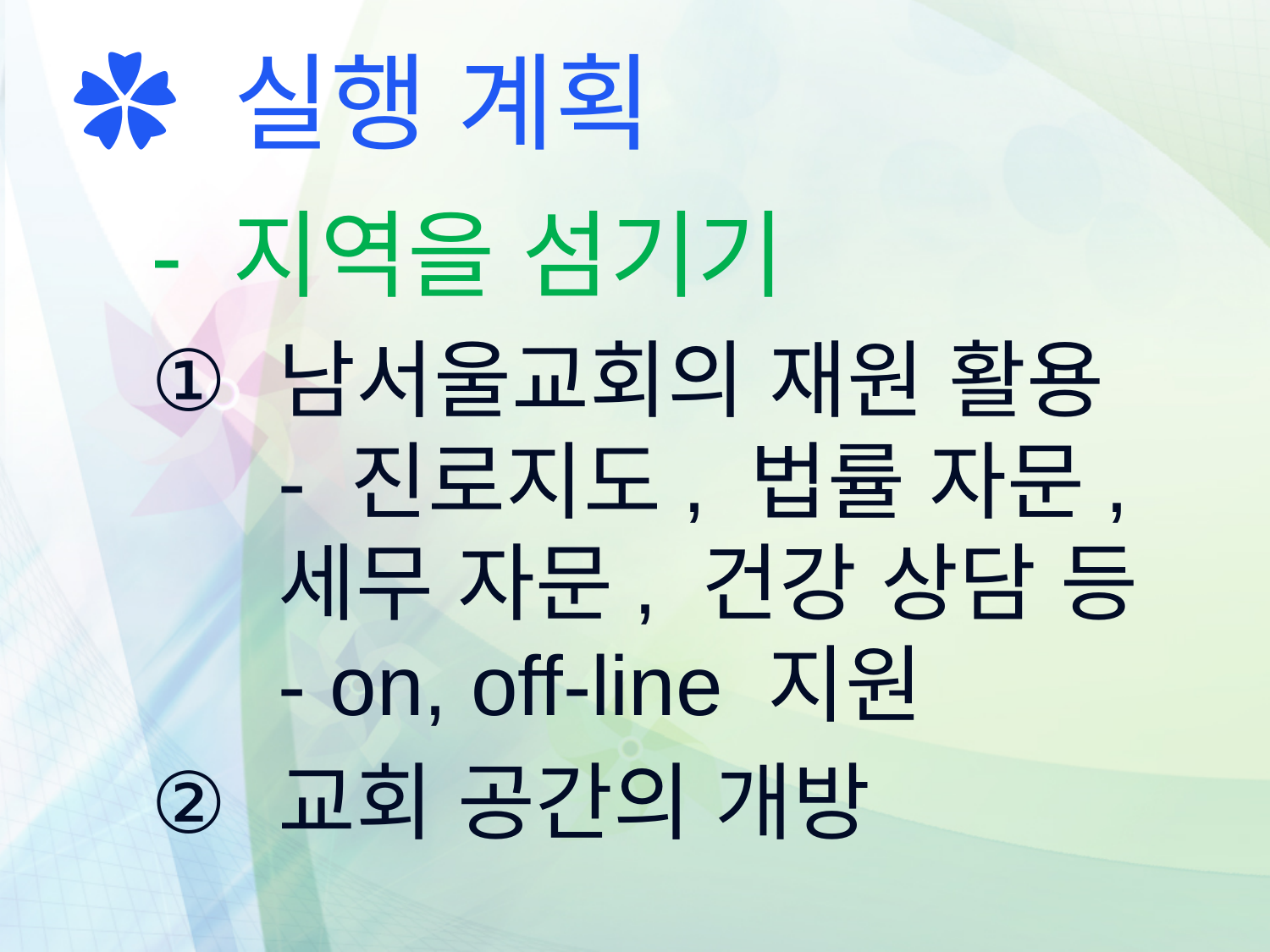

✿ 실행 계획
- 지역을 섬기기
남서울교회의 재원 활용
- 진로지도, 법률 자문, 세무 자문, 건강 상담 등
- on, off-line 지원
교회 공간의 개방